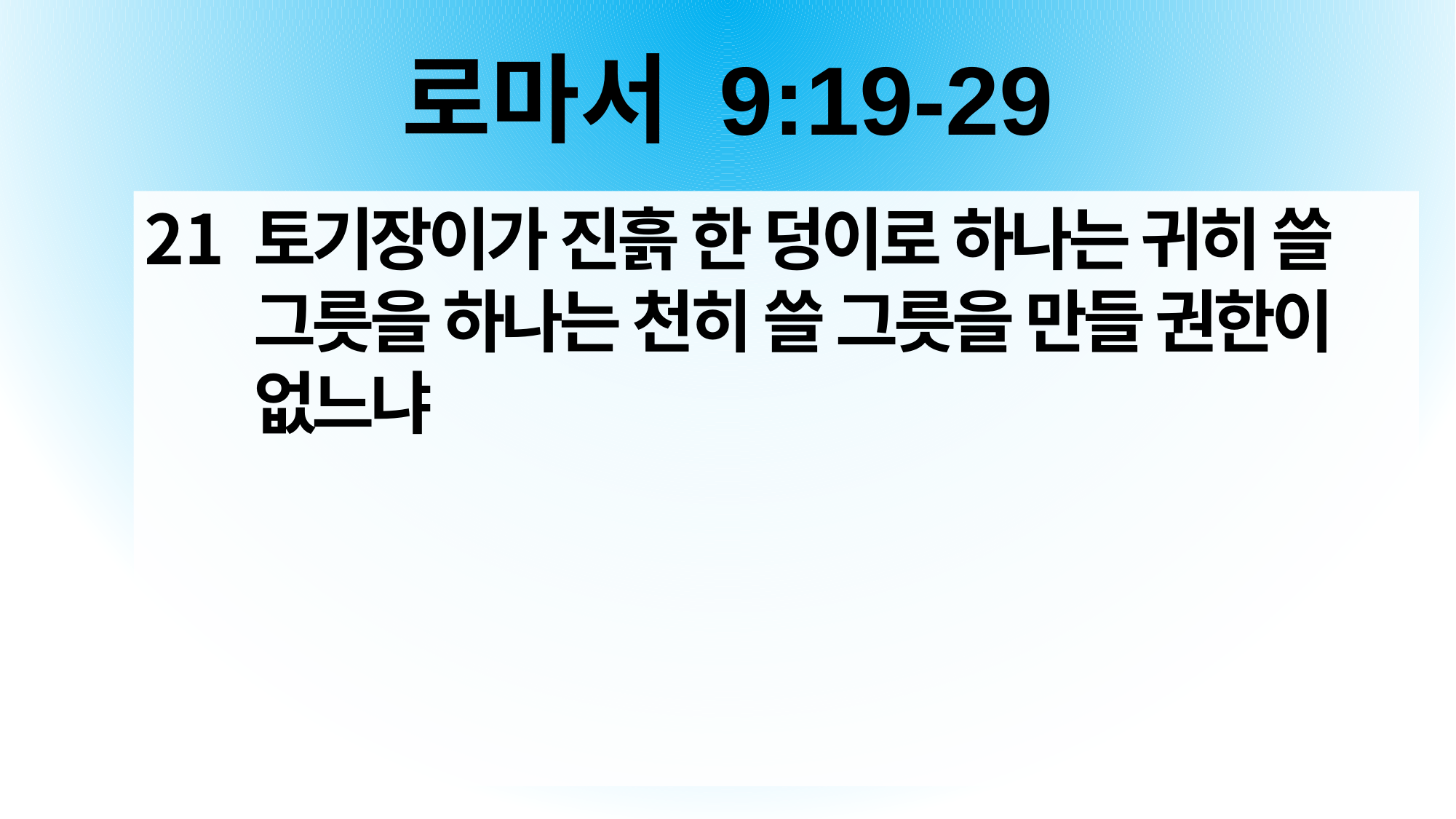

# 로마서 9:19-29
토기장이가 진흙 한 덩이로 하나는 귀히 쓸 그릇을 하나는 천히 쓸 그릇을 만들 권한이 없느냐